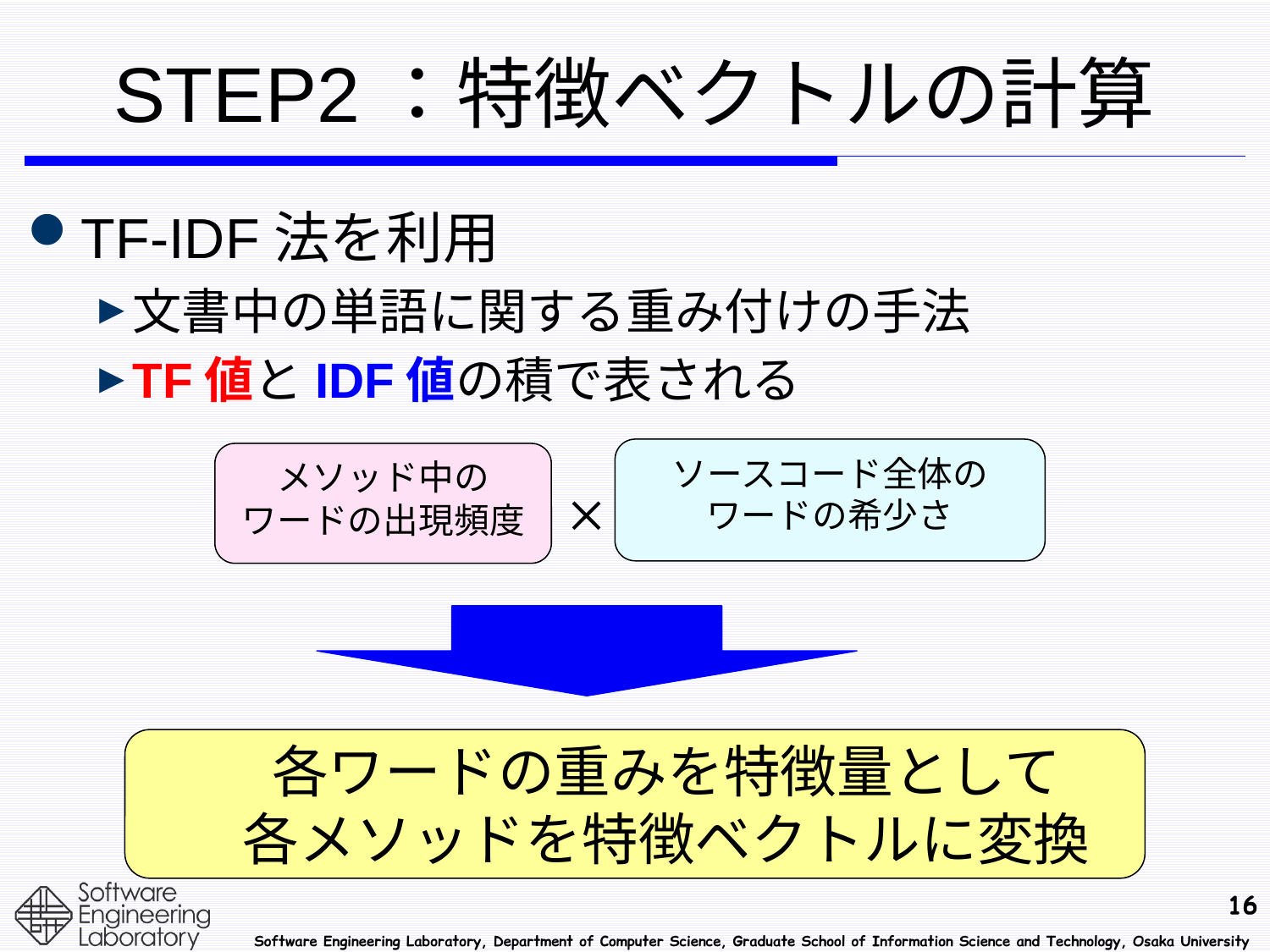

# STEP2：特徴ベクトルの計算
TF-IDF法を利用
文書中の単語に関する重み付けの手法
TF値とIDF値の積で表される

ソースコード全体の
ワードの希少さ
メソッド中の
ワードの出現頻度
×

各ワードの重みを特徴量として
各メソッドを特徴ベクトルに変換